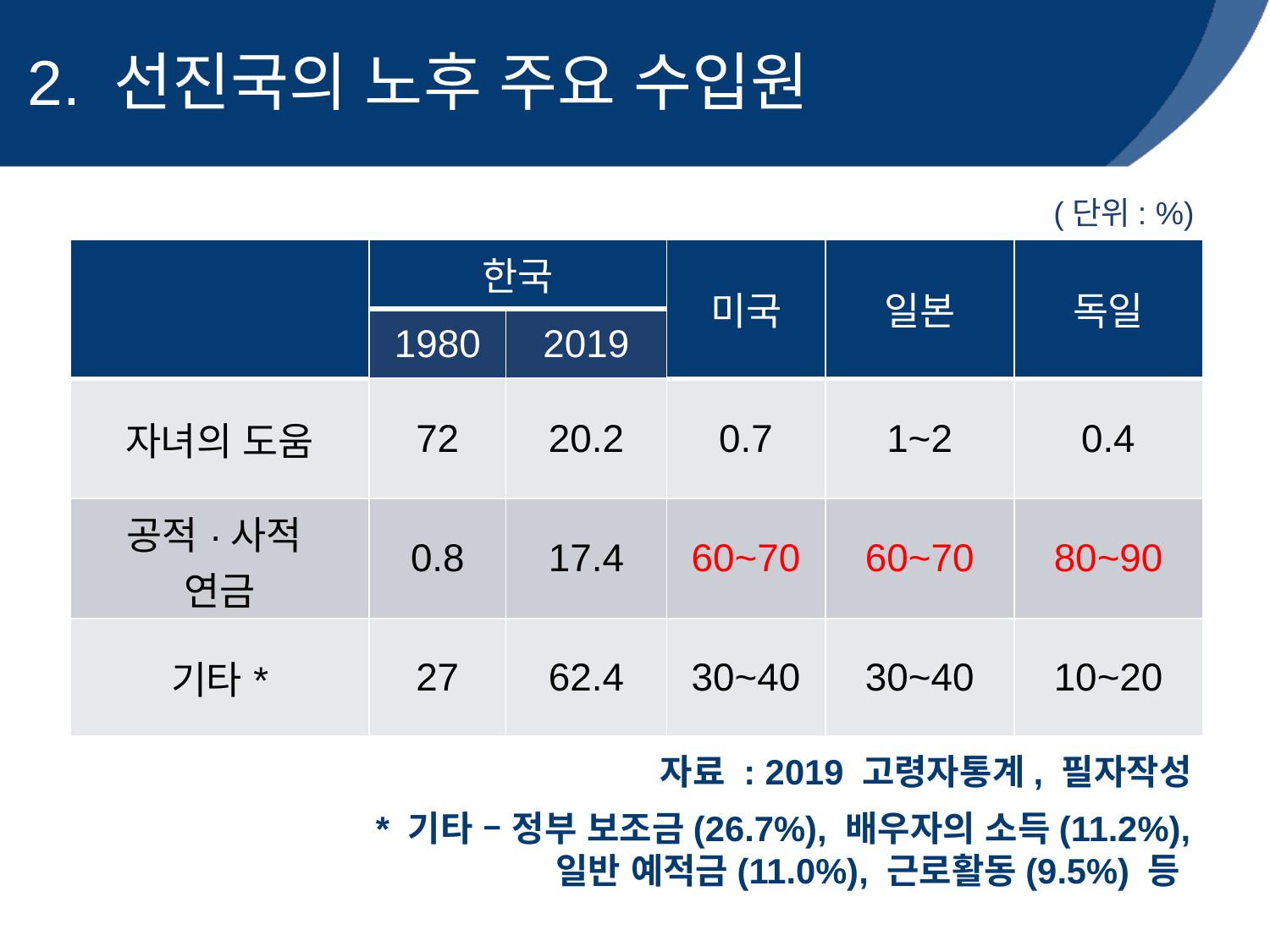

2. 선진국의 노후 주요 수입원
(단위: %)
|  | 한국 |  | 미국 | 일본 | 독일 |
| --- | --- | --- | --- | --- | --- |
|  | 1980 | 2019 |  |  |  |
| 자녀의 도움 | 72 | 20.2 | 0.7 | 1~2 | 0.4 |
| 공적·사적 연금 | 0.8 | 17.4 | 60~70 | 60~70 | 80~90 |
| 기타\* | 27 | 62.4 | 30~40 | 30~40 | 10~20 |
자료 : 2019 고령자통계, 필자작성
* 기타 – 정부 보조금(26.7%), 배우자의 소득(11.2%), 일반 예적금(11.0%), 근로활동(9.5%) 등